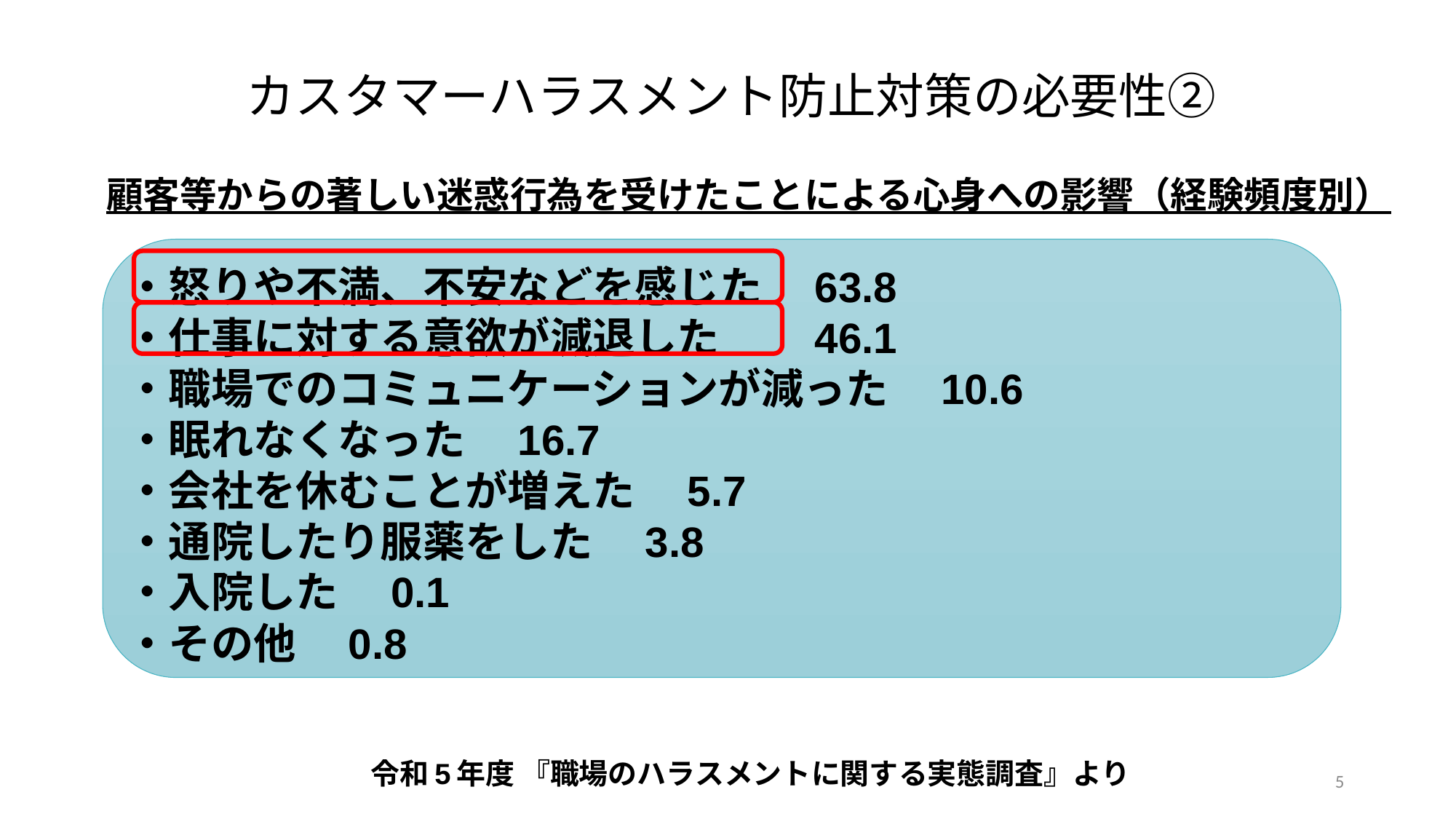

カスタマーハラスメント防止対策の必要性②
# 顧客等からの著しい迷惑行為を受けたことによる心身への影響（経験頻度別）

・怒りや不満、不安などを感じた　63.8
・仕事に対する意欲が減退した　　46.1
・職場でのコミュニケーションが減った　10.6
・眠れなくなった　16.7
・会社を休むことが増えた　5.7
・通院したり服薬をした　3.8
・入院した　0.1
・その他　0.8

令和5年度 『職場のハラスメントに関する実態調査』より
5